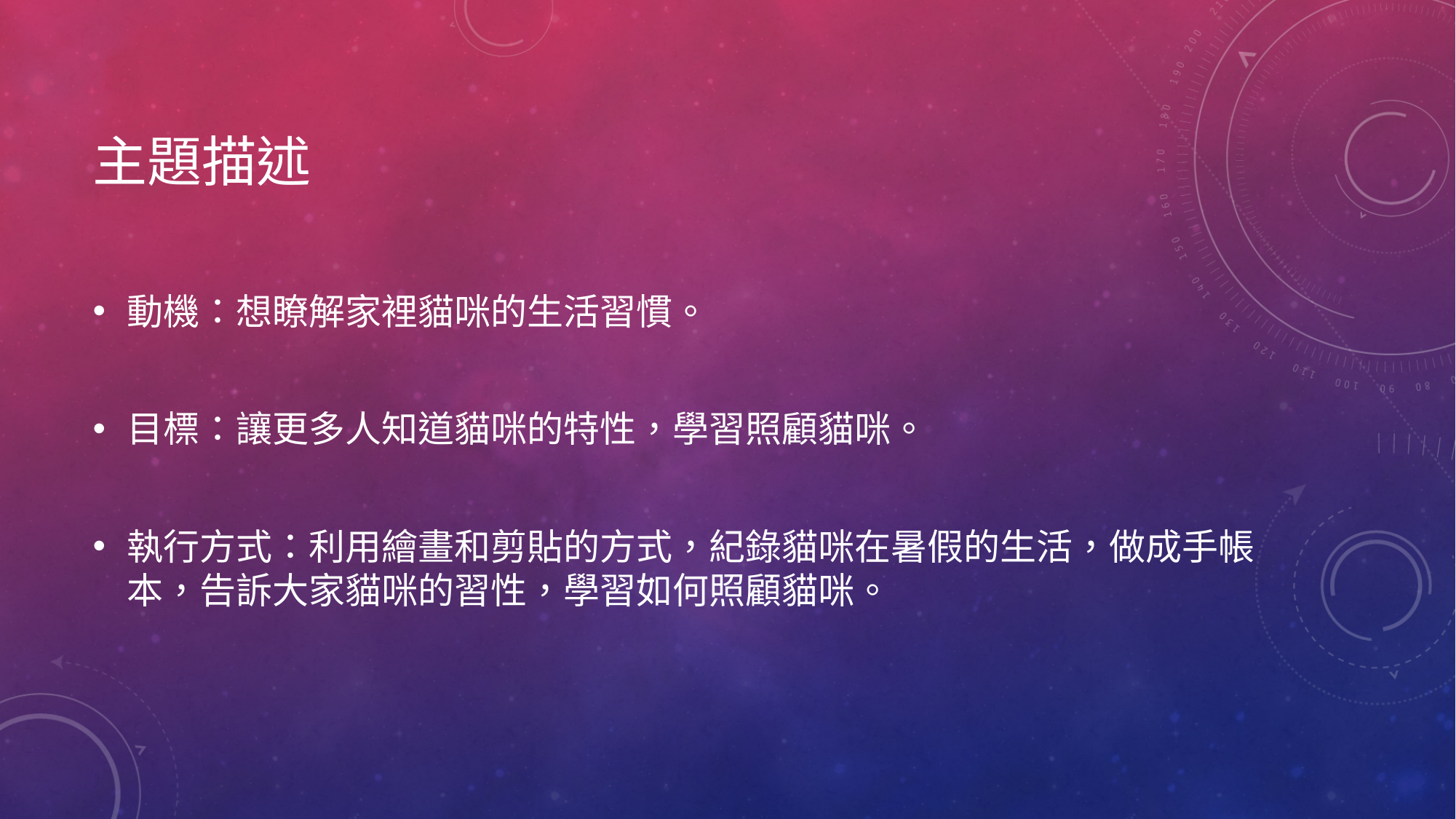

# 主題描述
動機：想瞭解家裡貓咪的生活習慣。

目標：讓更多人知道貓咪的特性，學習照顧貓咪。

執行方式：利用繪畫和剪貼的方式，紀錄貓咪在暑假的生活，做成手帳本，告訴大家貓咪的習性，學習如何照顧貓咪。